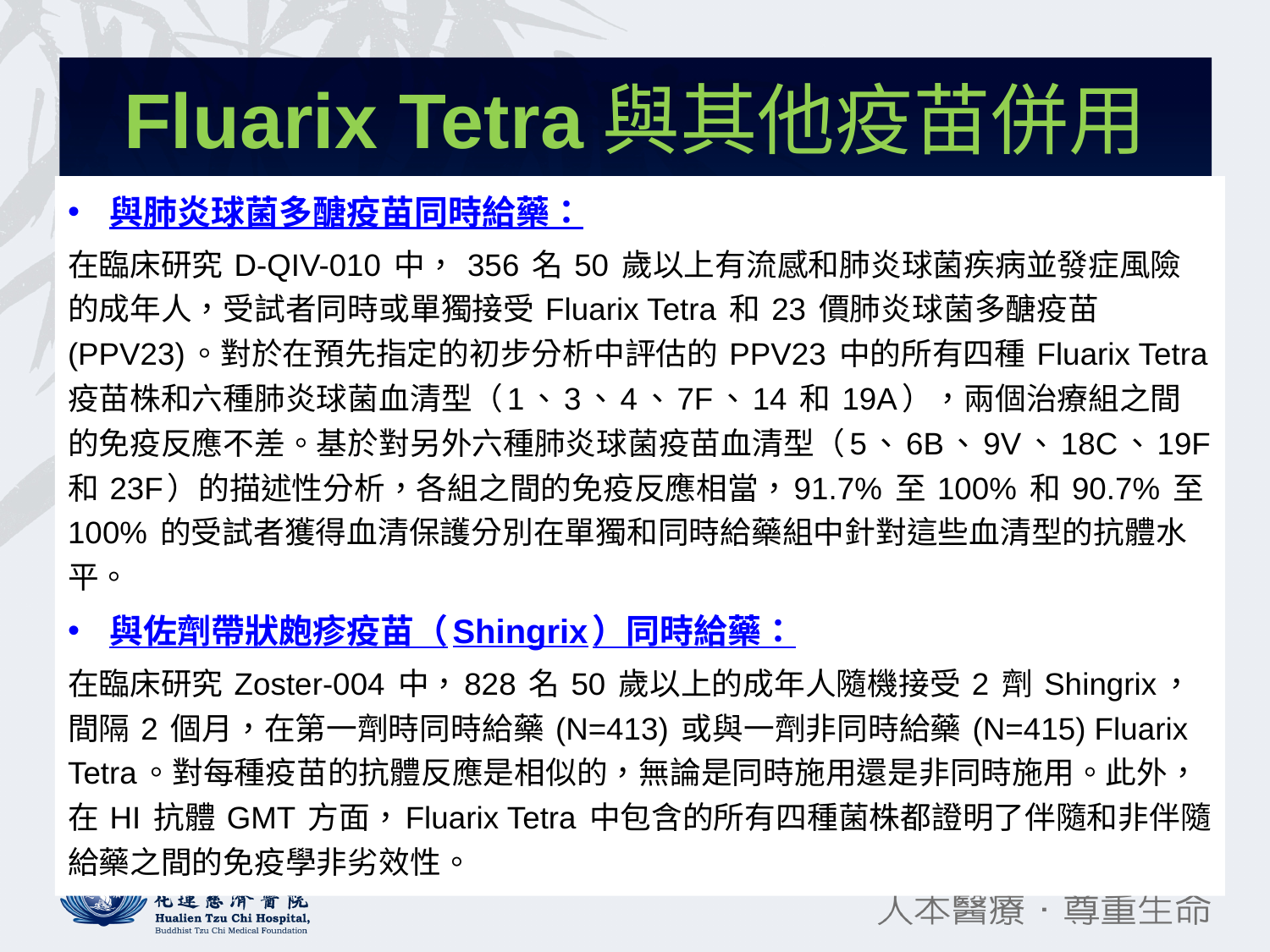

# Fluarix Tetra與其他疫苗併用
與肺炎球菌多醣疫苗同時給藥：
在臨床研究 D-QIV-010 中， 356 名 50 歲以上有流感和肺炎球菌疾病並發症風險的成年人，受試者同時或單獨接受 Fluarix Tetra 和 23 價肺炎球菌多醣疫苗 (PPV23)。對於在預先指定的初步分析中評估的 PPV23 中的所有四種 Fluarix Tetra 疫苗株和六種肺炎球菌血清型（1、3、4、7F、14 和 19A），兩個治療組之間的免疫反應不差。基於對另外六種肺炎球菌疫苗血清型（5、6B、9V、18C、19F 和 23F）的描述性分析，各組之間的免疫反應相當，91.7% 至 100% 和 90.7% 至 100% 的受試者獲得血清保護分別在單獨和同時給藥組中針對這些血清型的抗體水平。
與佐劑帶狀皰疹疫苗（Shingrix）同時給藥：
在臨床研究 Zoster-004 中，828 名 50 歲以上的成年人隨機接受 2 劑 Shingrix，間隔 2 個月，在第一劑時同時給藥 (N=413) 或與一劑非同時給藥 (N=415) Fluarix Tetra。對每種疫苗的抗體反應是相似的，無論是同時施用還是非同時施用。此外，在 HI 抗體 GMT 方面，Fluarix Tetra 中包含的所有四種菌株都證明了伴隨和非伴隨給藥之間的免疫學非劣效性。